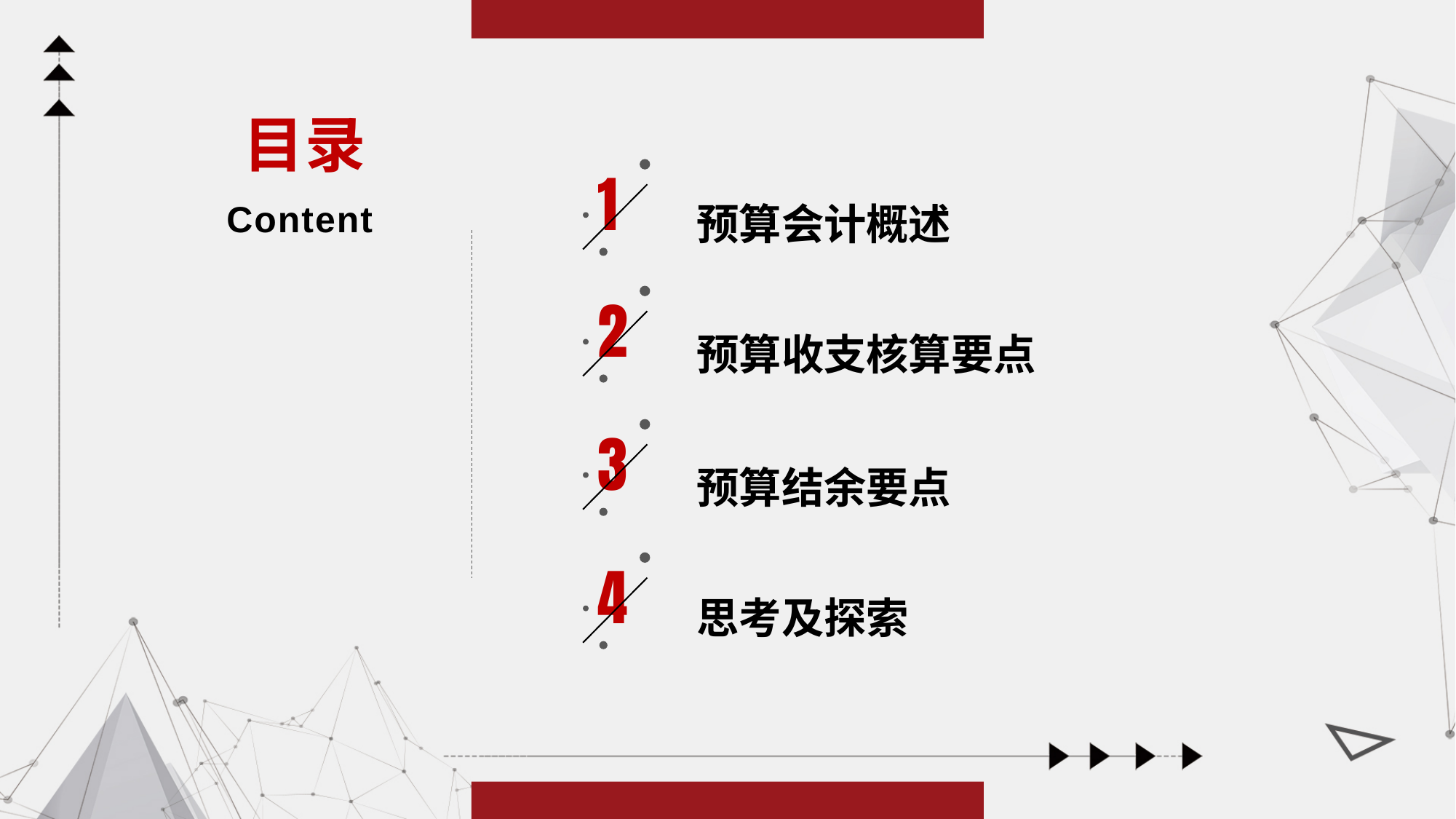

目录

1
预算会计概述

Content

2

预算收支核算要点

3

预算结余要点

4

思考及探索